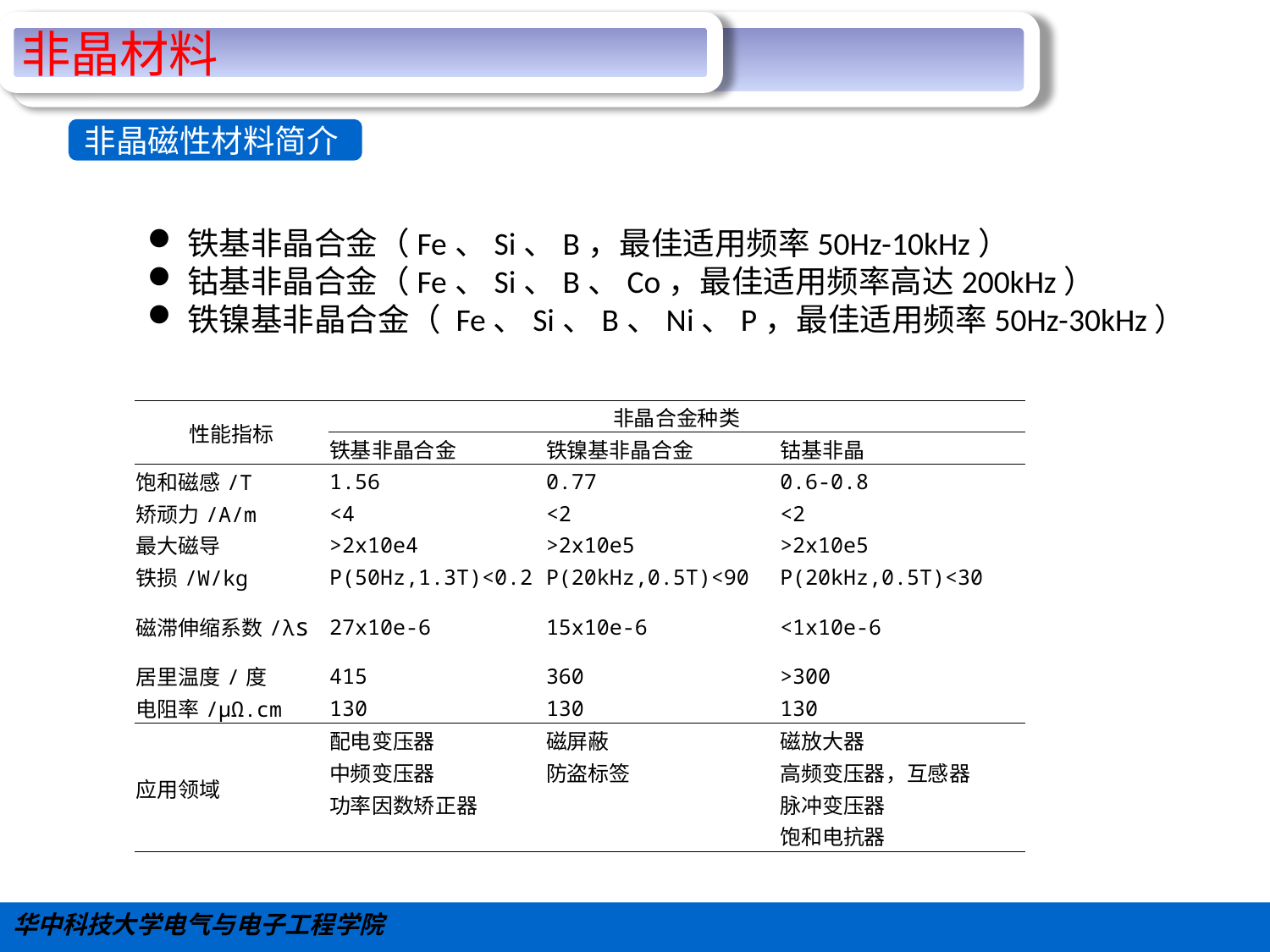

#
非晶材料
非晶磁性材料简介
铁基非晶合金（Fe、Si、B，最佳适用频率50Hz-10kHz）
钴基非晶合金（Fe、Si、B、Co，最佳适用频率高达200kHz）
铁镍基非晶合金（ Fe、Si、B、Ni、P，最佳适用频率50Hz-30kHz）
| 性能指标 | 非晶合金种类 |  |  |
| --- | --- | --- | --- |
|  | 铁基非晶合金 | 铁镍基非晶合金 | 钴基非晶 |
| 饱和磁感/T | 1.56 | 0.77 | 0.6-0.8 |
| 矫顽力/A/m | <4 | <2 | <2 |
| 最大磁导 | >2x10e4 | >2x10e5 | >2x10e5 |
| 铁损/W/kg | P(50Hz,1.3T)<0.2 | P(20kHz,0.5T)<90 | P(20kHz,0.5T)<30 |
| 磁滞伸缩系数/λs | 27x10e-6 | 15x10e-6 | <1x10e-6 |
| 居里温度/度 | 415 | 360 | >300 |
| 电阻率/μΩ.cm | 130 | 130 | 130 |
| 应用领域 | 配电变压器 | 磁屏蔽 | 磁放大器 |
|  | 中频变压器 | 防盗标签 | 高频变压器，互感器 |
|  | 功率因数矫正器 |  | 脉冲变压器 |
|  |  |  | 饱和电抗器 |
华中科技大学电气与电子工程学院